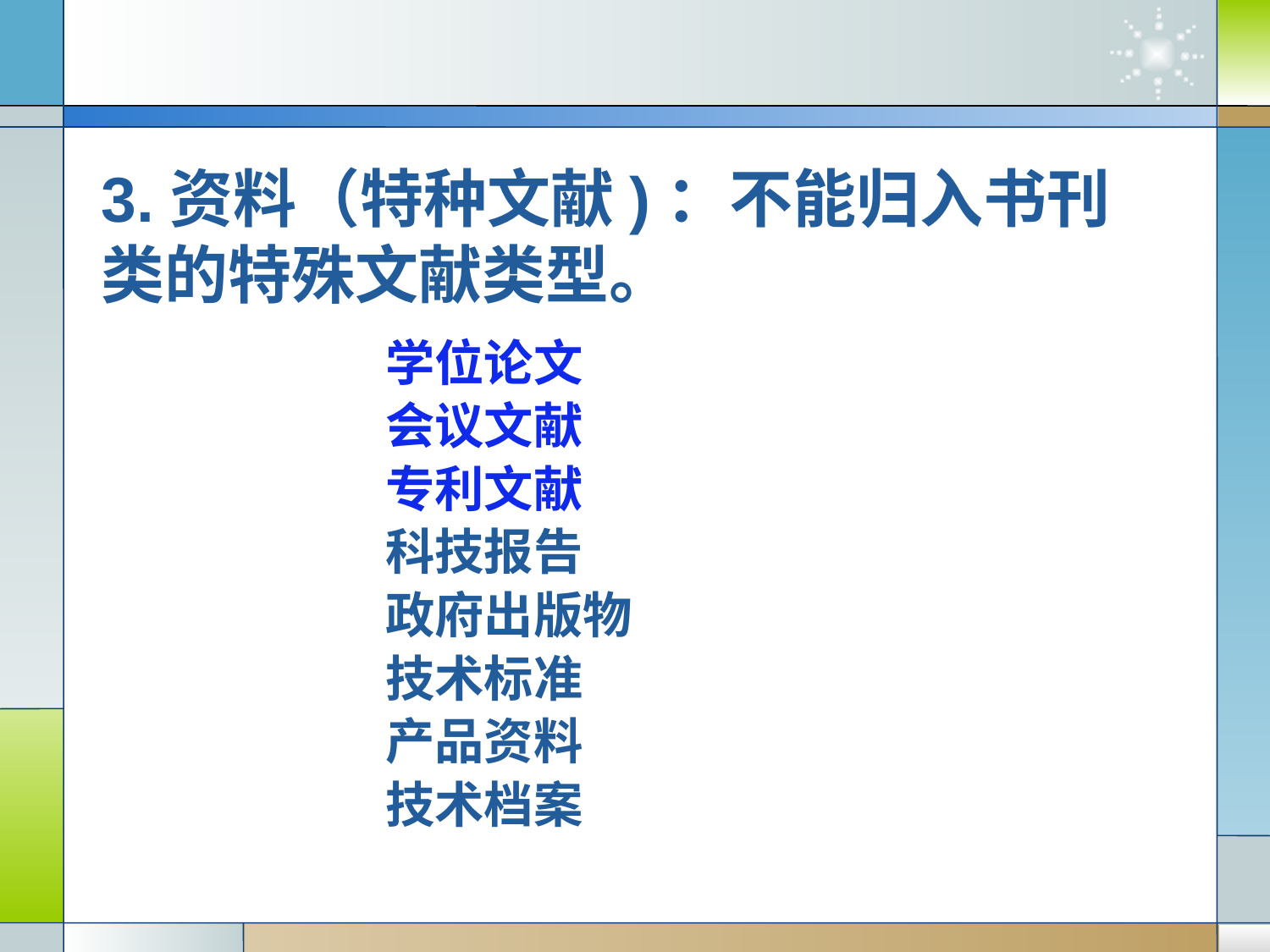

3.资料（特种文献)：不能归入书刊类的特殊文献类型。
学位论文
会议文献
专利文献
科技报告
政府出版物
技术标准
产品资料
技术档案